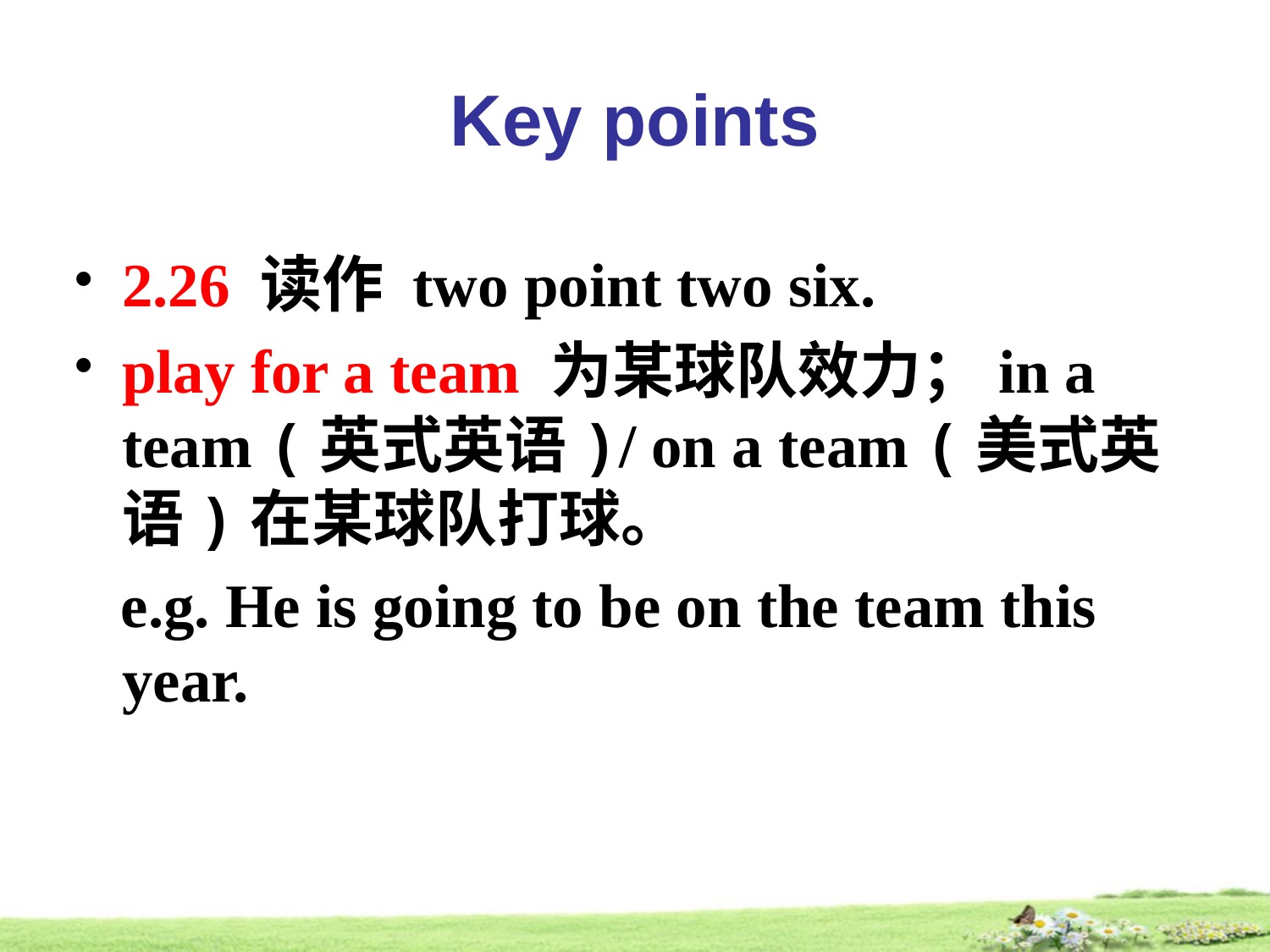

# Key points
2.26 读作 two point two six.
play for a team 为某球队效力；in a team (英式英语)/ on a team (美式英语)在某球队打球。
   e.g. He is going to be on the team this year.